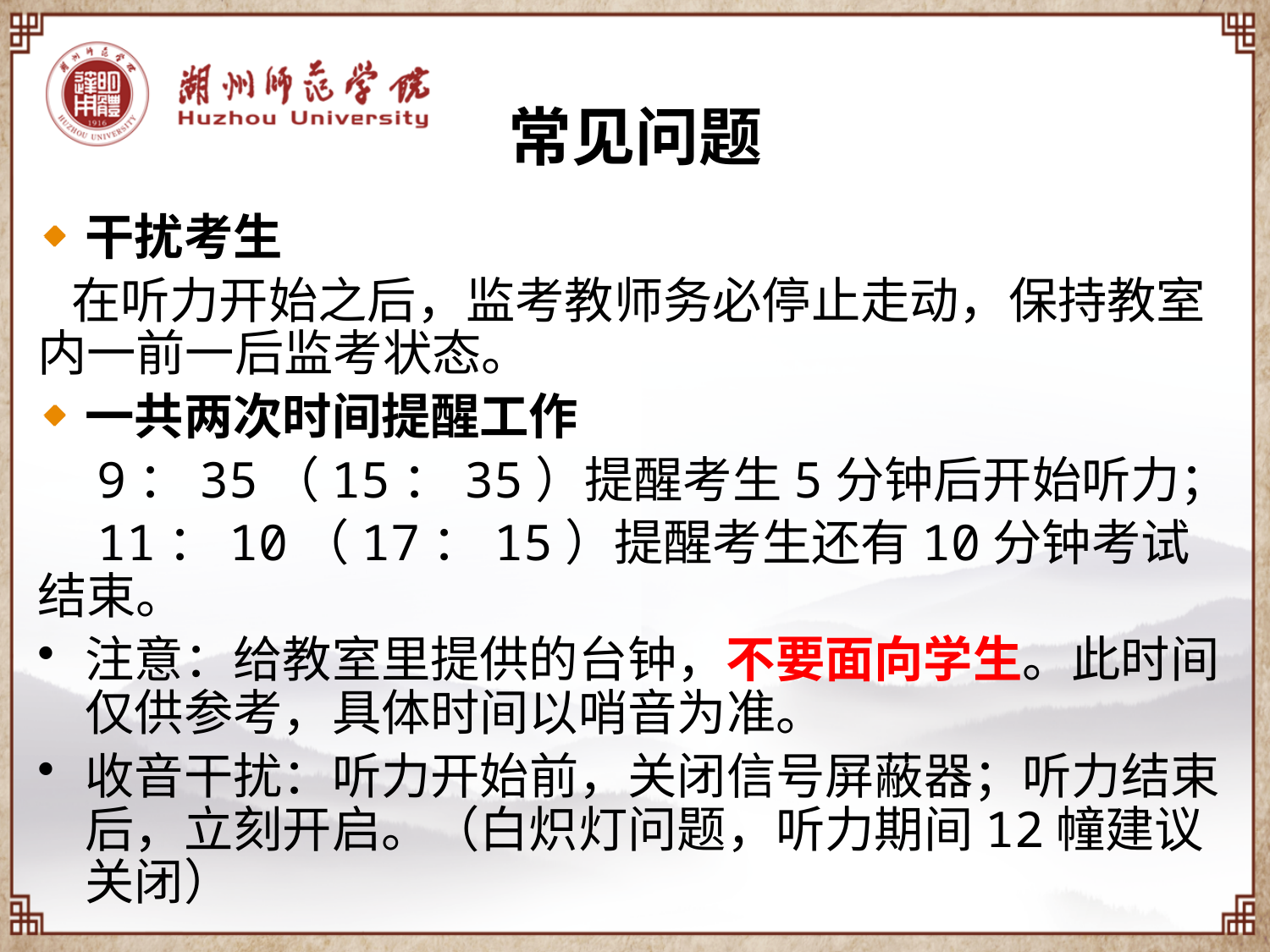

常见问题
干扰考生
  在听力开始之后，监考教师务必停止走动，保持教室内一前一后监考状态。
一共两次时间提醒工作
  9：35（15：35）提醒考生5分钟后开始听力；
  11：10（17：15）提醒考生还有10分钟考试结束。
注意：给教室里提供的台钟，不要面向学生。此时间仅供参考，具体时间以哨音为准。
收音干扰：听力开始前，关闭信号屏蔽器；听力结束后，立刻开启。（白炽灯问题，听力期间12幢建议关闭）